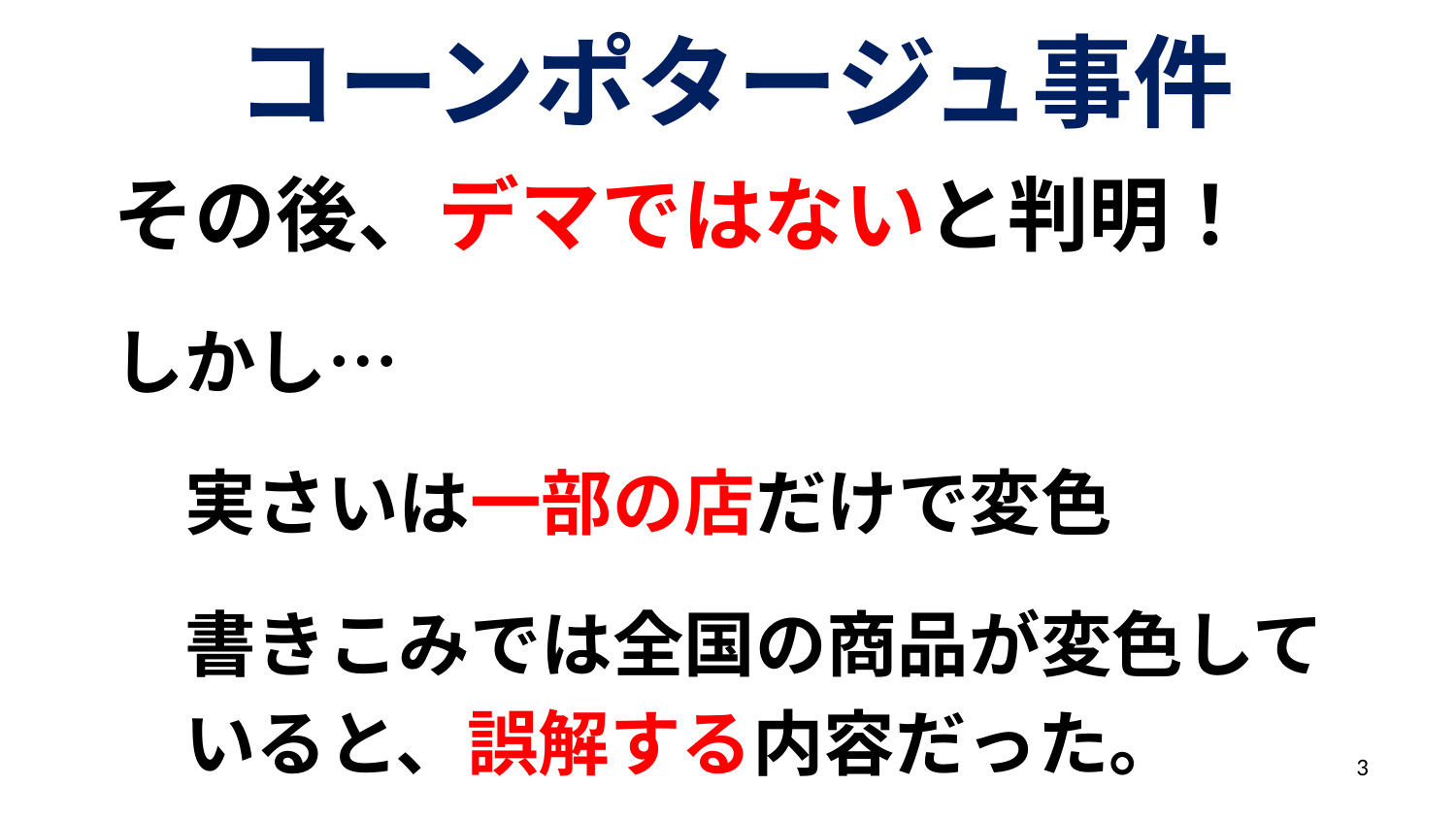

# コーンポタージュ事件
その後、デマではないと判明！

しかし…

　実さいは一部の店だけで変色

　書きこみでは全国の商品が変色して
　いると、誤解する内容だった。

3